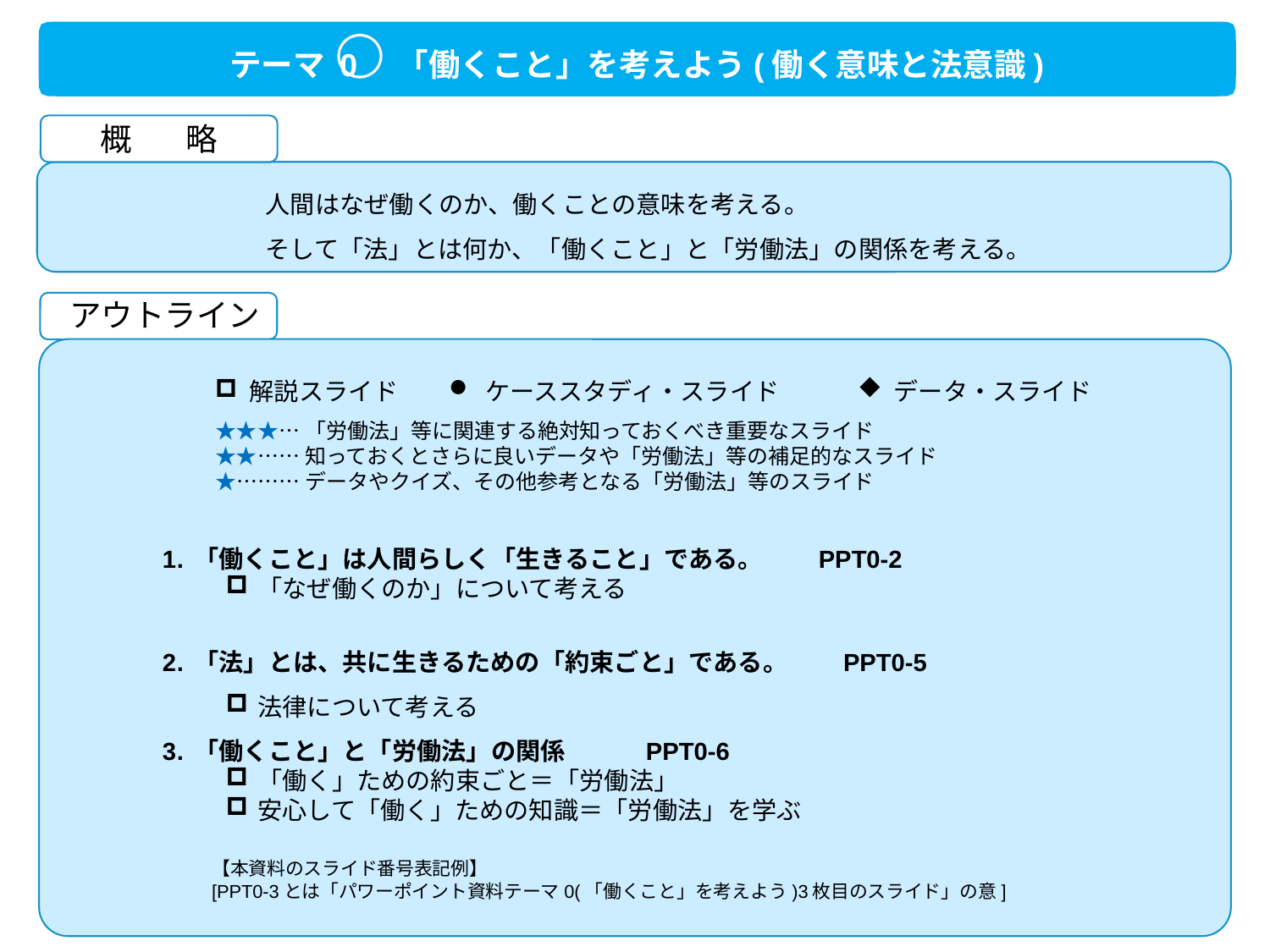

テーマ 0　「働くこと」を考えよう(働く意味と法意識)

概   　略

人間はなぜ働くのか、働くことの意味を考える。
そして「法」とは何か、「働くこと」と「労働法」の関係を考える。
アウトライン

 ケーススタディ・スライド
 データ・スライド
 解説スライド
★★★…「労働法」等に関連する絶対知っておくべき重要なスライド
★★……知っておくとさらに良いデータや「労働法」等の補足的なスライド
★………データやクイズ、その他参考となる「労働法」等のスライド
「働くこと」は人間らしく「生きること」である。　　PPT0-2
「なぜ働くのか」について考える
「法」とは、共に生きるための「約束ごと」である。　　PPT0-5
法律について考える
「働くこと」と「労働法」の関係　　　PPT0-6
「働く」ための約束ごと＝「労働法」
安心して「働く」ための知識＝「労働法」を学ぶ
【本資料のスライド番号表記例】
[PPT0-3とは「パワーポイント資料テーマ0(「働くこと」を考えよう)3枚目のスライド」の意]